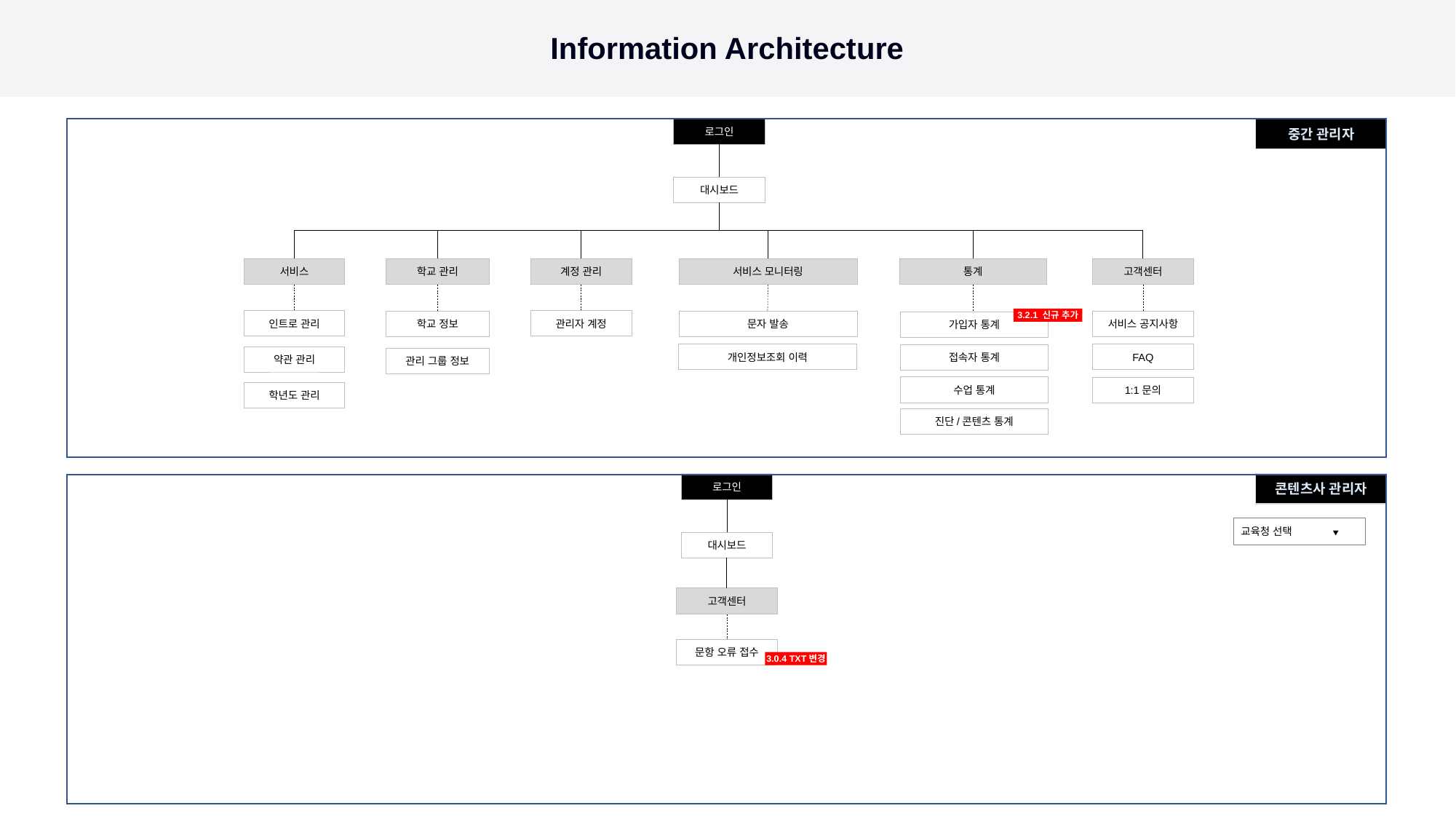

| Ver | Description |
| --- | --- |
| 3.0.4 | 메뉴명 변경 “콘텐츠 오류 신고“ → “문항 오류 접수“ |
| 3.2.1 | 통계 > 가입자 통계 메뉴 신규 추가 |
Information Architecture

중간 관리자
로그인
대시보드
서비스
인트로 관리
약관 관리
학년도 관리
계정 관리
관리자 계정
학교 관리
학교 정보
관리 그룹 정보
고객센터
서비스 공지사항
FAQ
1:1문의
통계
가입자 통계
접속자 통계
수업 통계
진단/콘텐츠 통계
서비스 모니터링
문자 발송
3.2.1 신규 추가
개인정보조회 이력
콘텐츠사 관리자
로그인

교육청 선택              ▼
대시보드
고객센터
문항 오류 접수
3.0.4 TXT변경